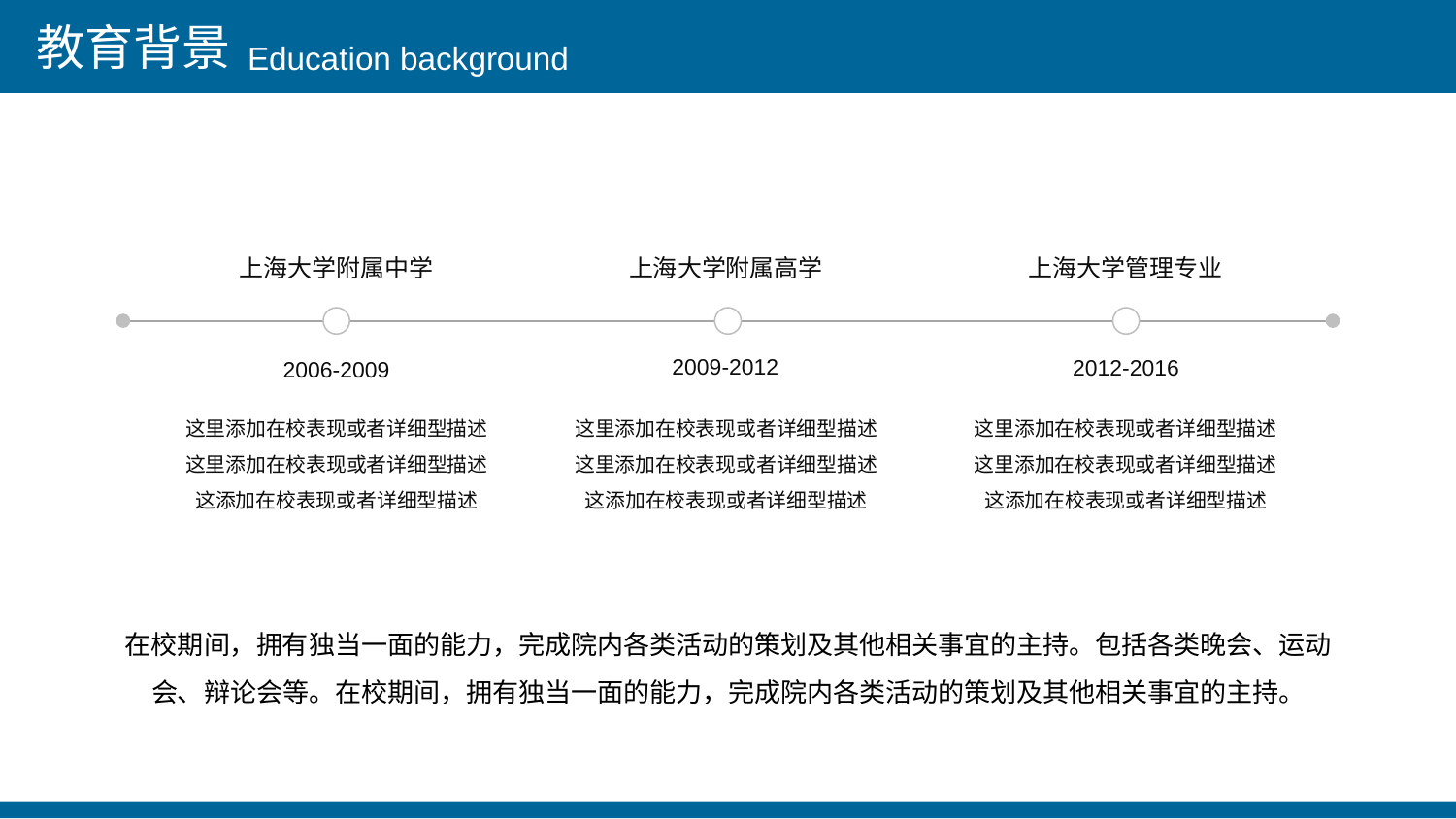

教育背景
Education background
上海大学附属中学
上海大学附属高学
上海大学管理专业

2009-2012
2012-2016
2006-2009
这里添加在校表现或者详细型描述
这里添加在校表现或者详细型描述
这添加在校表现或者详细型描述
这里添加在校表现或者详细型描述
这里添加在校表现或者详细型描述
这添加在校表现或者详细型描述
这里添加在校表现或者详细型描述
这里添加在校表现或者详细型描述
这添加在校表现或者详细型描述
在校期间，拥有独当一面的能力，完成院内各类活动的策划及其他相关事宜的主持。包括各类晚会、运动会、辩论会等。在校期间，拥有独当一面的能力，完成院内各类活动的策划及其他相关事宜的主持。